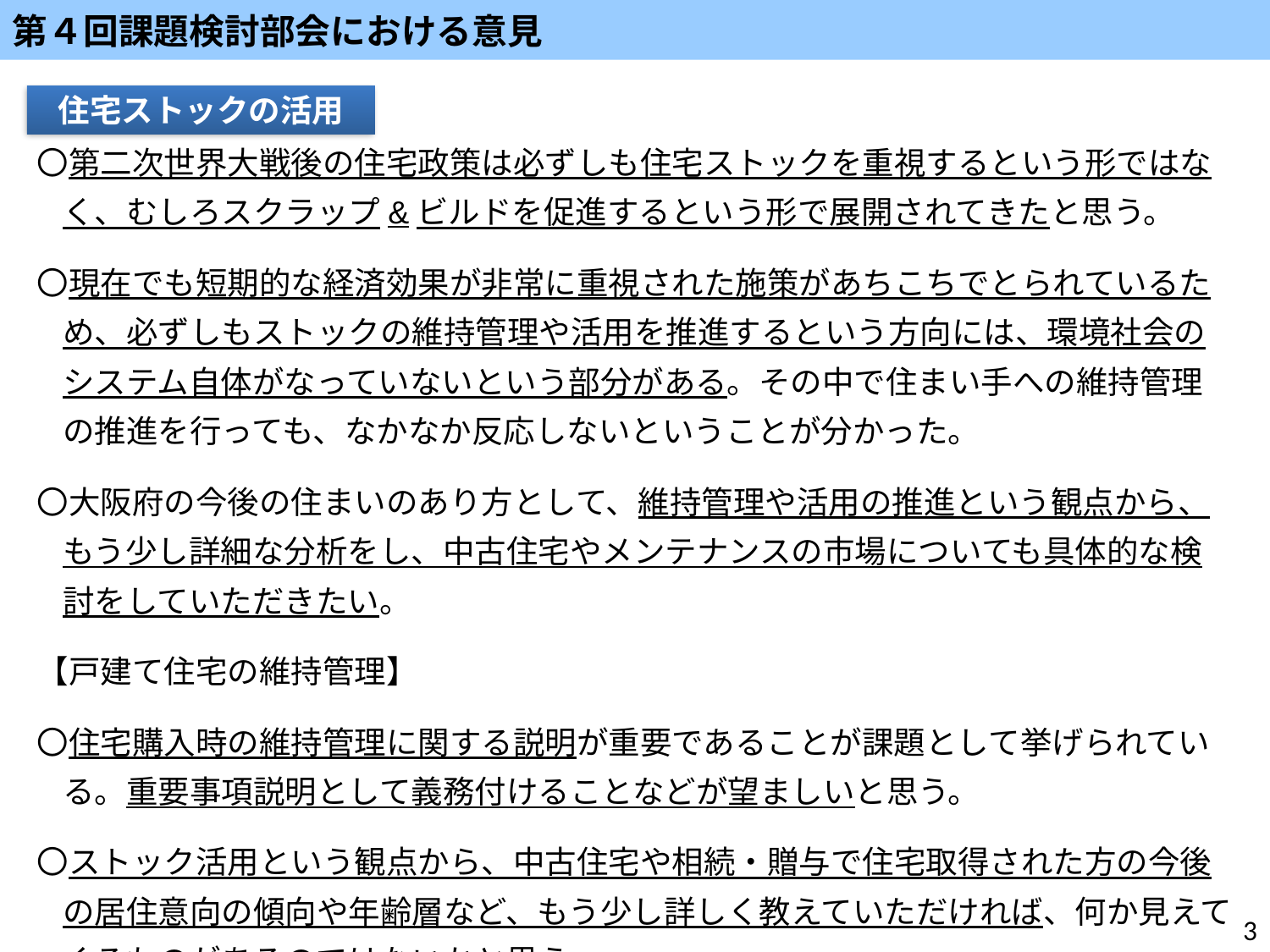

第４回課題検討部会における意見

〇第二次世界大戦後の住宅政策は必ずしも住宅ストックを重視するという形ではなく、むしろスクラップ&ビルドを促進するという形で展開されてきたと思う。
〇現在でも短期的な経済効果が非常に重視された施策があちこちでとられているため、必ずしもストックの維持管理や活用を推進するという方向には、環境社会のシステム自体がなっていないという部分がある。その中で住まい手への維持管理の推進を行っても、なかなか反応しないということが分かった。
〇大阪府の今後の住まいのあり方として、維持管理や活用の推進という観点から、もう少し詳細な分析をし、中古住宅やメンテナンスの市場についても具体的な検討をしていただきたい。
【戸建て住宅の維持管理】
〇住宅購入時の維持管理に関する説明が重要であることが課題として挙げられている。重要事項説明として義務付けることなどが望ましいと思う。
〇ストック活用という観点から、中古住宅や相続・贈与で住宅取得された方の今後の居住意向の傾向や年齢層など、もう少し詳しく教えていただければ、何か見えてくるものがあるのではないかと思う。
住宅ストックの活用
3